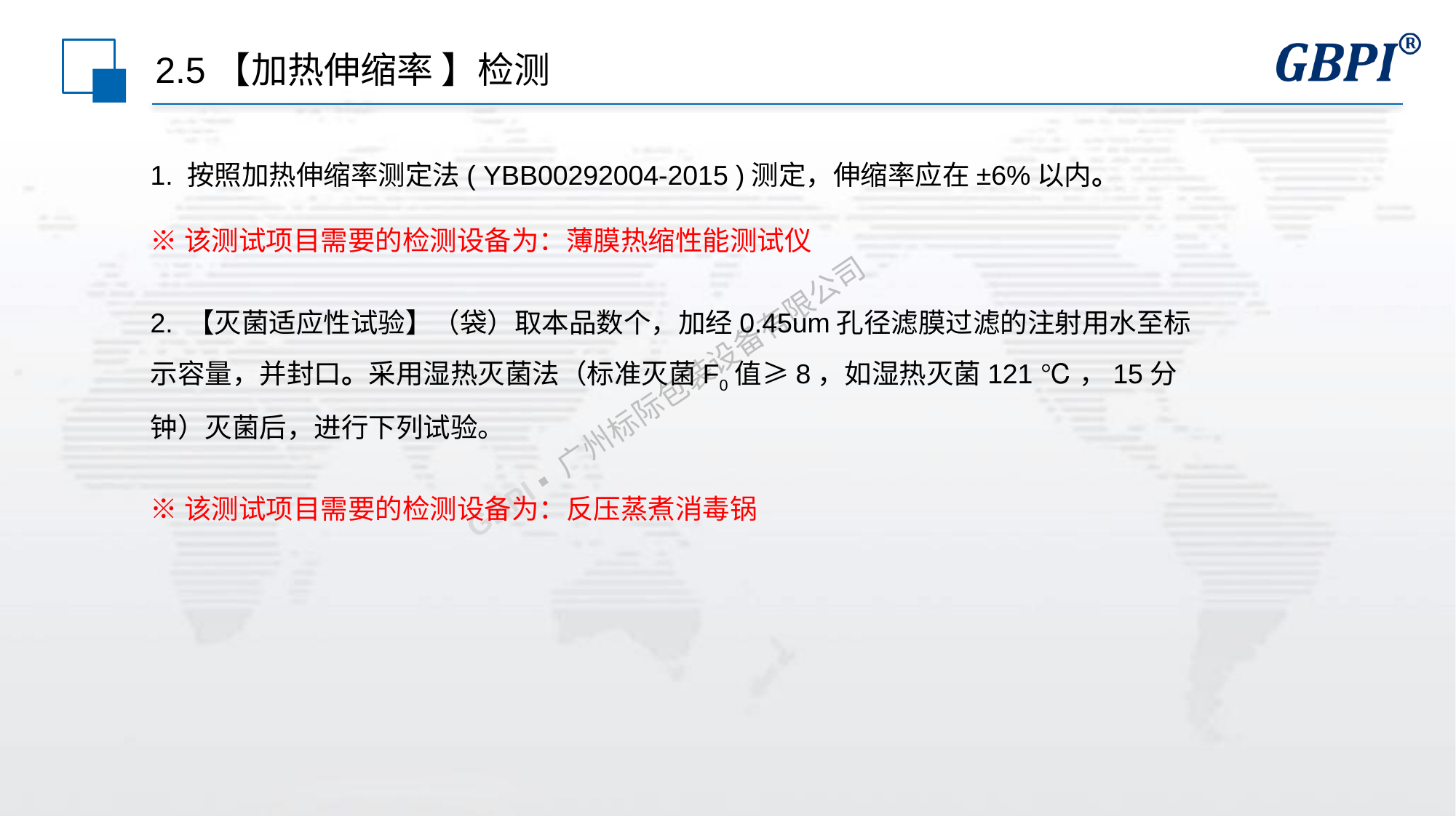

# 2.5【加热伸缩率 】检测
1. 按照加热伸缩率测定法( YBB00292004-2015 )测定，伸缩率应在±6%以内。

※该测试项目需要的检测设备为：薄膜热缩性能测试仪

2. 【灭菌适应性试验】（袋）取本品数个，加经0.45um孔径滤膜过滤的注射用水至标示容量，并封口。采用湿热灭菌法（标准灭菌F0值≥8，如湿热灭菌121 ℃，15分钟）灭菌后，进行下列试验。

※该测试项目需要的检测设备为：反压蒸煮消毒锅